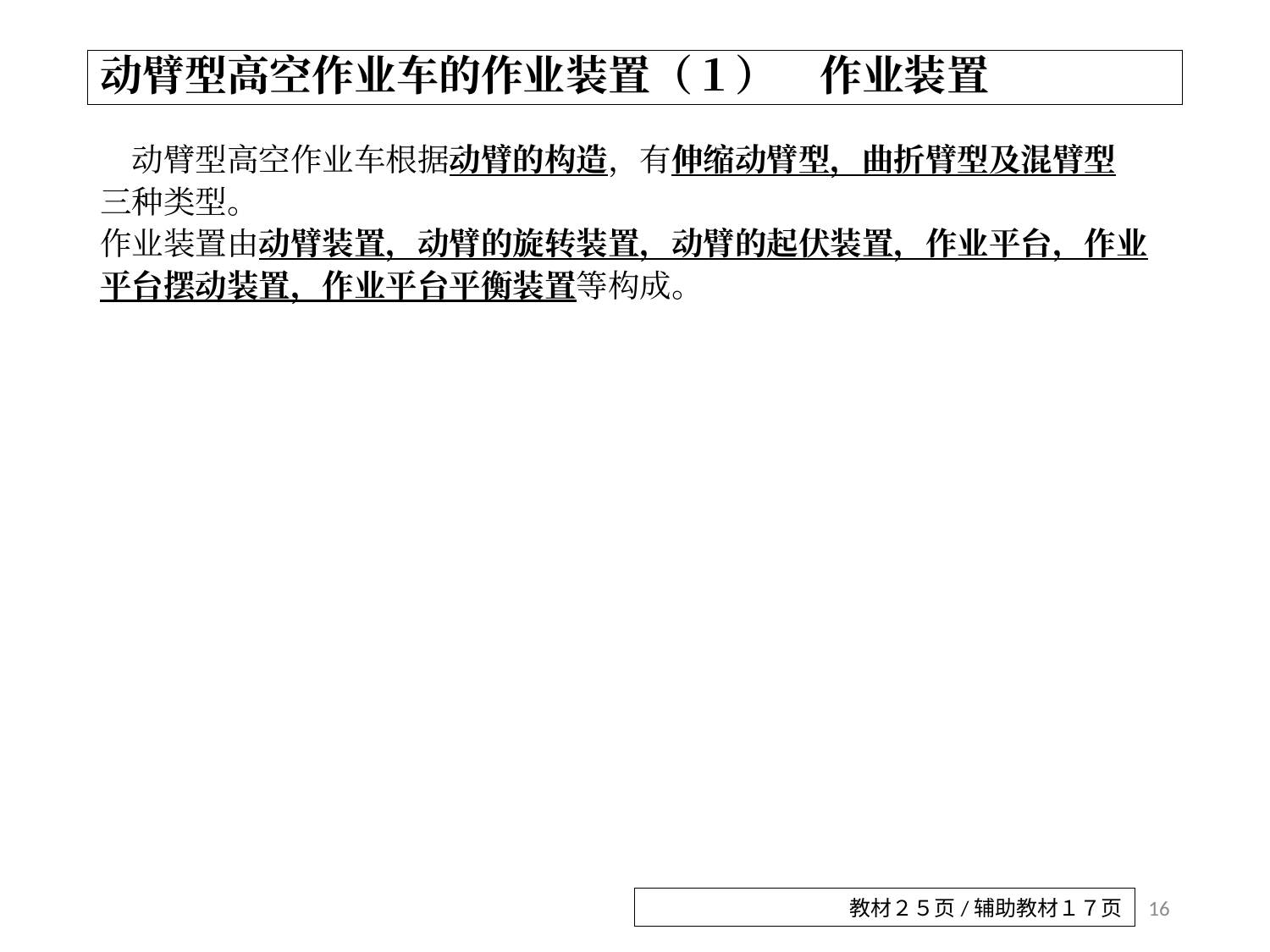

# 动臂型高空作业车的作业装置（１）　作业装置
　动臂型高空作业车根据动臂的构造，有伸缩动臂型，曲折臂型及混臂型
三种类型。
作业装置由动臂装置，动臂的旋转装置，动臂的起伏装置，作业平台，作业平台摆动装置，作业平台平衡装置等构成。

16
教材２５页/辅助教材１７页